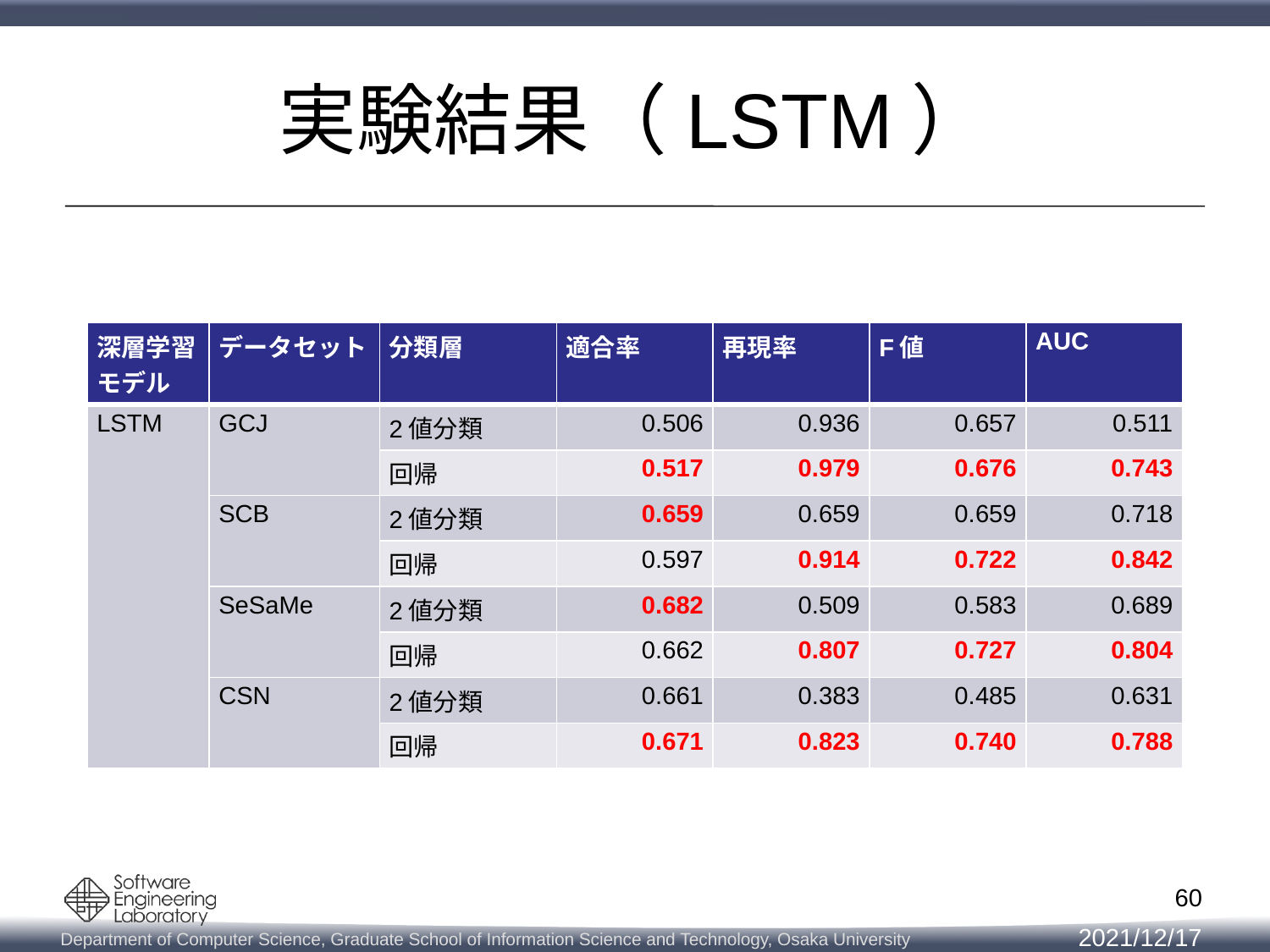

# 実験結果（LSTM）
| 深層学習 モデル | データセット | 分類層 | 適合率 | 再現率 | F値 | AUC |
| --- | --- | --- | --- | --- | --- | --- |
| LSTM | GCJ | 2値分類 | 0.506 | 0.936 | 0.657 | 0.511 |
|  |  | 回帰 | 0.517 | 0.979 | 0.676 | 0.743 |
|  | SCB | 2値分類 | 0.659 | 0.659 | 0.659 | 0.718 |
|  |  | 回帰 | 0.597 | 0.914 | 0.722 | 0.842 |
|  | SeSaMe | 2値分類 | 0.682 | 0.509 | 0.583 | 0.689 |
|  |  | 回帰 | 0.662 | 0.807 | 0.727 | 0.804 |
|  | CSN | 2値分類 | 0.661 | 0.383 | 0.485 | 0.631 |
|  |  | 回帰 | 0.671 | 0.823 | 0.740 | 0.788 |
60
2021/12/17